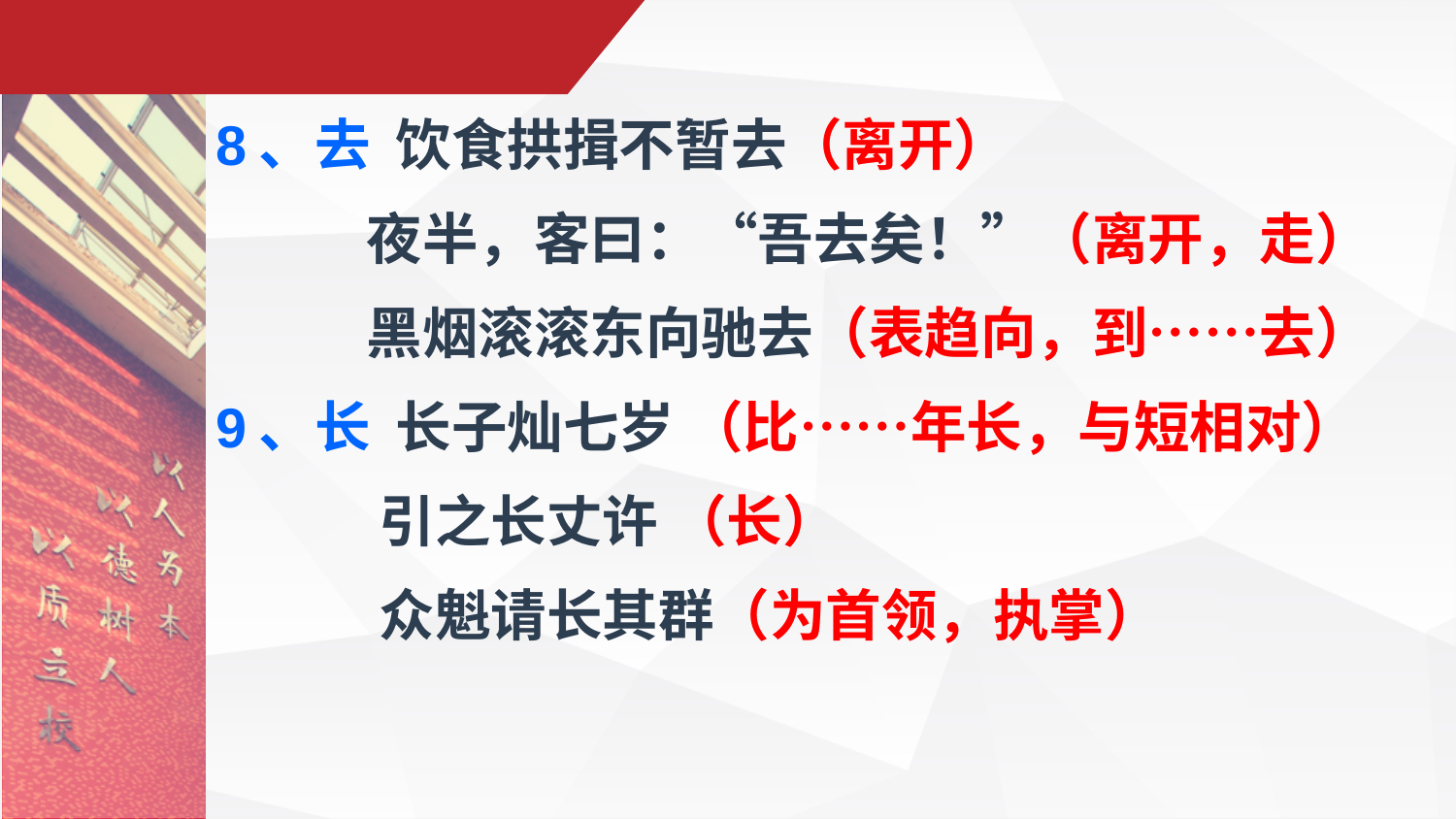

8、去  饮食拱揖不暂去（离开）
           夜半，客曰：“吾去矣！”（离开，走）
           黑烟滚滚东向驰去（表趋向，到……去）
9、长  长子灿七岁 （比……年长，与短相对）
            引之长丈许 （长）
            众魁请长其群（为首领，执掌）